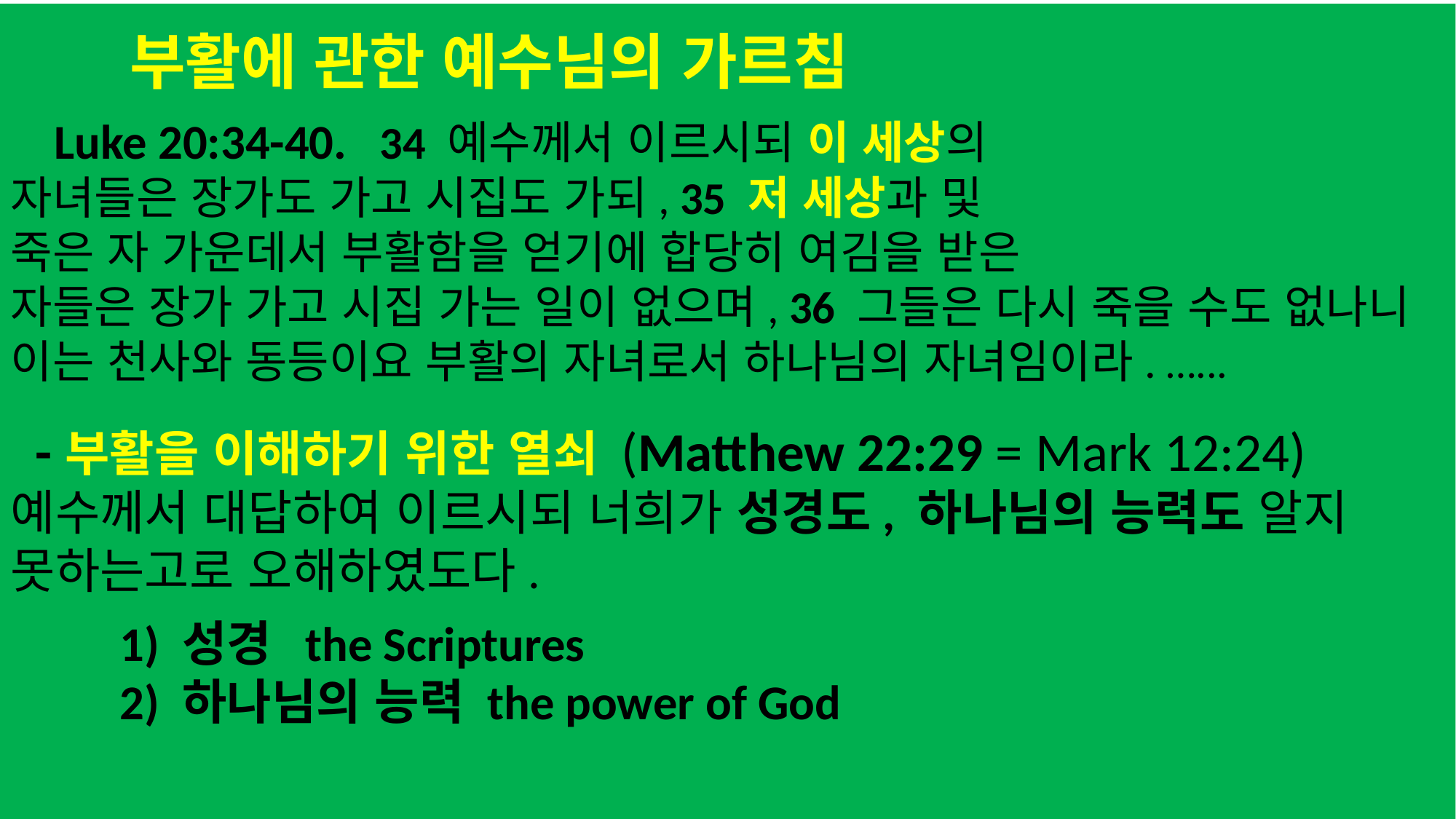

부활에 관한 예수님의 가르침

    Luke 20:34-40.   34 예수께서 이르시되 이 세상의
자녀들은 장가도 가고 시집도 가되, 35 저 세상과 및
죽은 자 가운데서 부활함을 얻기에 합당히 여김을 받은
자들은 장가 가고 시집 가는 일이 없으며, 36 그들은 다시 죽을 수도 없나니 이는 천사와 동등이요 부활의 자녀로서 하나님의 자녀임이라. …...

  -부활을 이해하기 위한 열쇠 (Matthew 22:29 = Mark 12:24)
예수께서 대답하여 이르시되 너희가 성경도, 하나님의 능력도 알지 못하는고로 오해하였도다.

  	1) 성경  the Scriptures
  	2) 하나님의 능력 the power of God